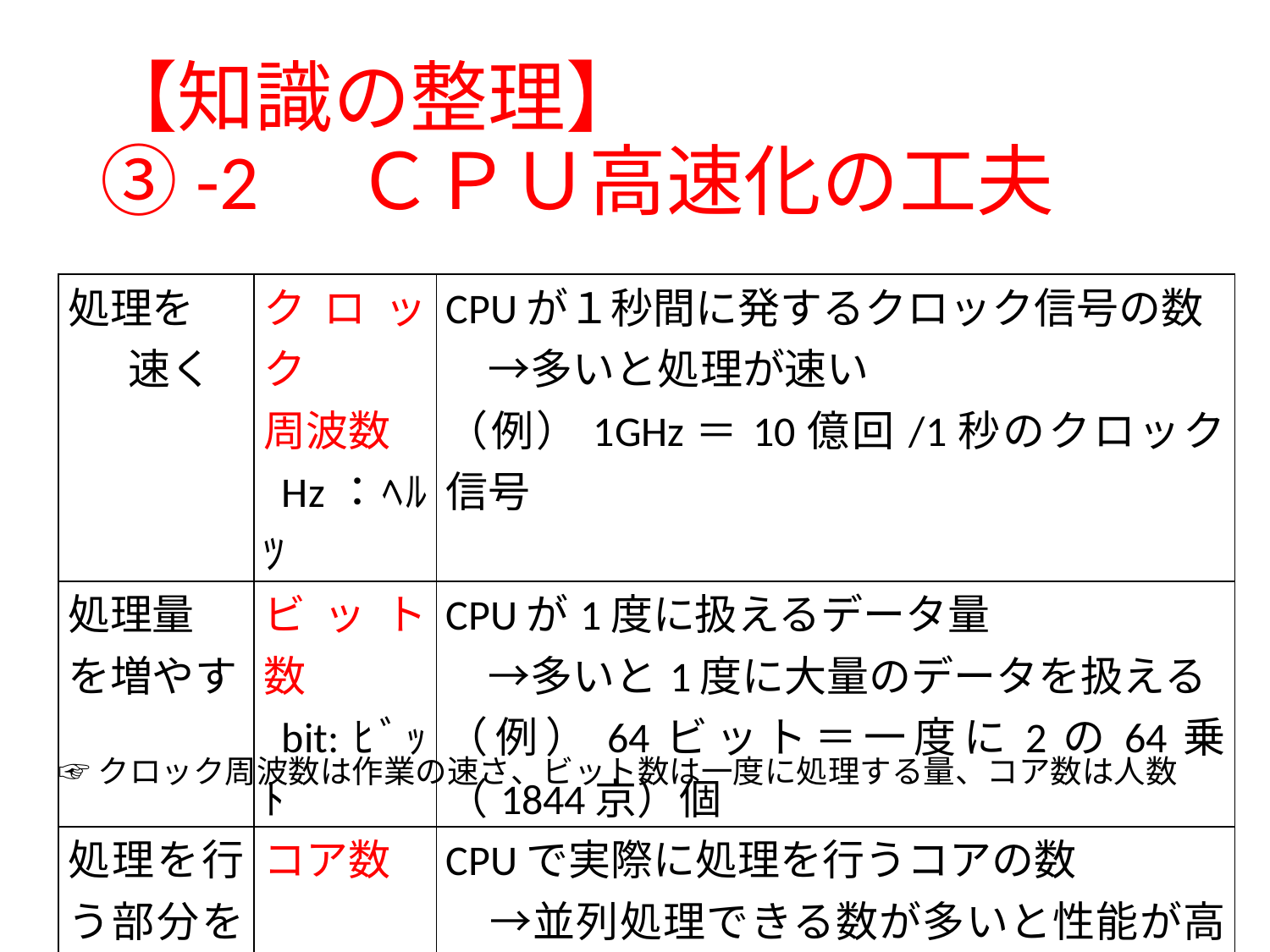

# 【知識の整理】 ③-2　ＣＰＵ高速化の工夫
| 処理を 　速く | クロック 周波数 Hz：ﾍﾙﾂ | CPUが１秒間に発するクロック信号の数 　→多いと処理が速い （例）1GHz＝10億回/1秒のクロック信号 |
| --- | --- | --- |
| 処理量 を増やす | ビット数 bit:ﾋﾞｯﾄ | CPUが1度に扱えるデータ量 　→多いと1度に大量のデータを扱える （例）64ビット＝一度に2の64乗（1844京）個 |
| 処理を行う部分を増やす | コア数 | CPUで実際に処理を行うコアの数 　→並列処理できる数が多いと性能が高い （例）6コア（iphone15）＝同時に6コアで処理 |
☞クロック周波数は作業の速さ、ビット数は一度に処理する量、コア数は人数